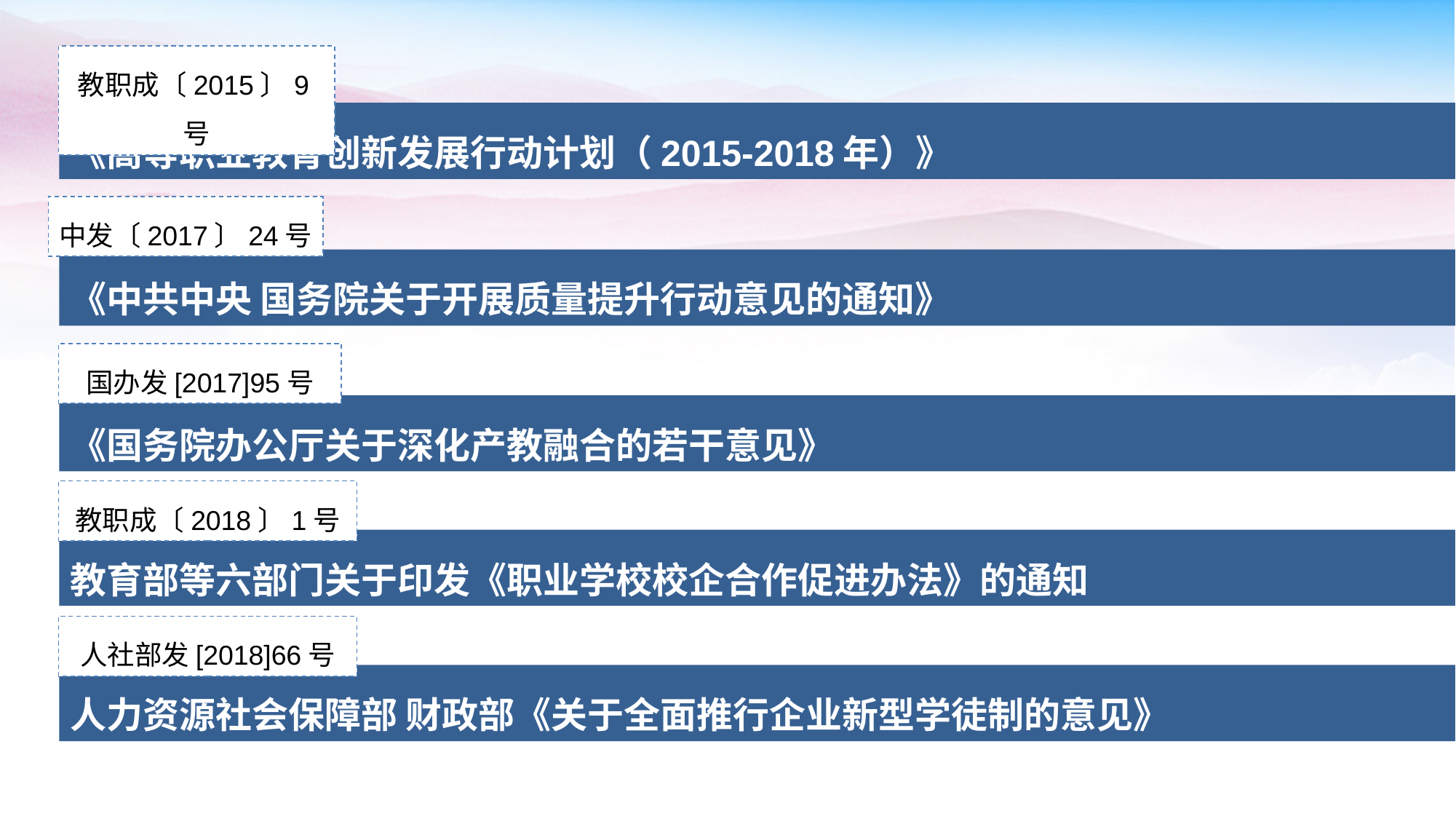

教职成〔2015〕9号
《高等职业教育创新发展行动计划（2015-2018年）》
中发〔2017〕24号
《中共中央 国务院关于开展质量提升行动意见的通知》
国办发[2017]95号
《国务院办公厅关于深化产教融合的若干意见》
教职成〔2018〕1号
教育部等六部门关于印发《职业学校校企合作促进办法》的通知
人社部发[2018]66号
人力资源社会保障部 财政部《关于全面推行企业新型学徒制的意见》